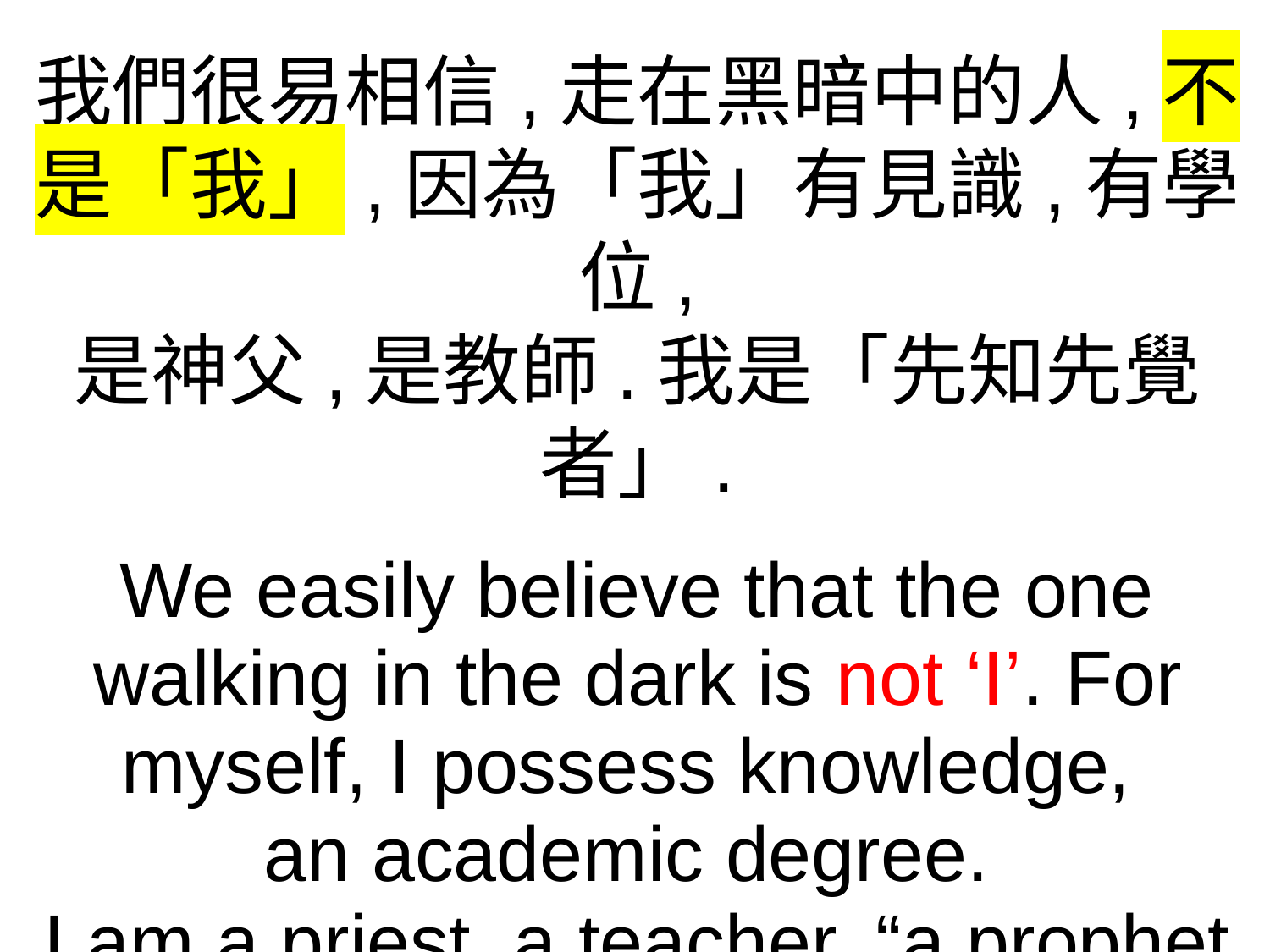

我們很易相信,走在黑暗中的人,不是「我」,因為「我」有見識,有學位,
是神父,是教師.我是「先知先覺者」.
We easily believe that the one walking in the dark is not ‘I’. For myself, I possess knowledge,
an academic degree.
I am a priest, a teacher, “a prophet and an enlightened person”.